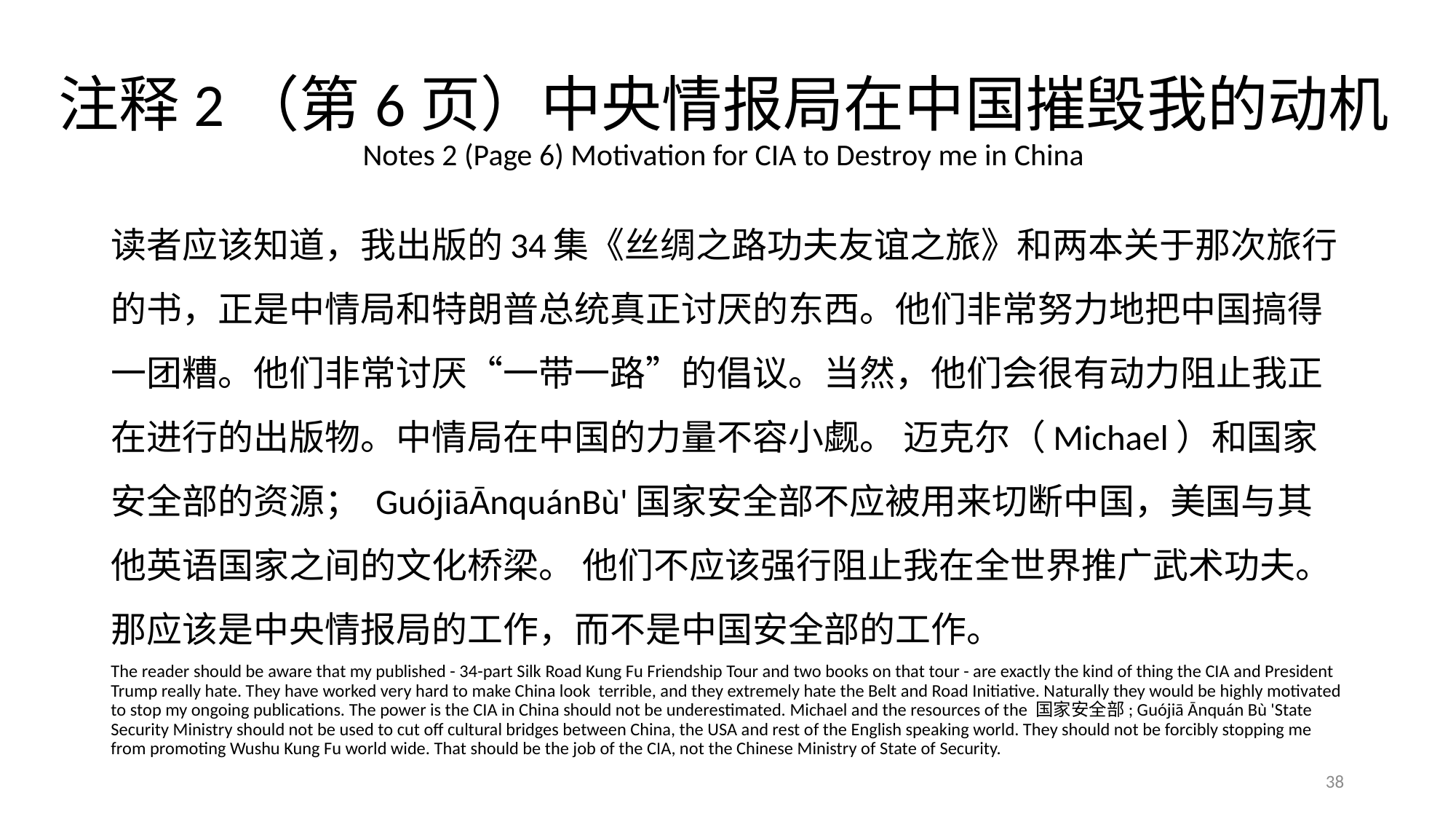

# 注释2（第6页）中央情报局在中国摧毁我的动机 Notes 2 (Page 6) Motivation for CIA to Destroy me in China
读者应该知道，我出版的34集《丝绸之路功夫友谊之旅》和两本关于那次旅行的书，正是中情局和特朗普总统真正讨厌的东西。他们非常努力地把中国搞得一团糟。他们非常讨厌“一带一路”的倡议。当然，他们会很有动力阻止我正在进行的出版物。中情局在中国的力量不容小觑。 迈克尔（Michael）和国家安全部的资源； GuójiāĀnquánBù'国家安全部不应被用来切断中国，美国与其他英语国家之间的文化桥梁。 他们不应该强行阻止我在全世界推广武术功夫。 那应该是中央情报局的工作，而不是中国安全部的工作。
The reader should be aware that my published - 34-part Silk Road Kung Fu Friendship Tour and two books on that tour - are exactly the kind of thing the CIA and President Trump really hate. They have worked very hard to make China look  terrible, and they extremely hate the Belt and Road Initiative. Naturally they would be highly motivated to stop my ongoing publications. The power is the CIA in China should not be underestimated. Michael and the resources of the 国家安全部; Guójiā Ānquán Bù 'State Security Ministry should not be used to cut off cultural bridges between China, the USA and rest of the English speaking world. They should not be forcibly stopping me from promoting Wushu Kung Fu world wide. That should be the job of the CIA, not the Chinese Ministry of State of Security.
38